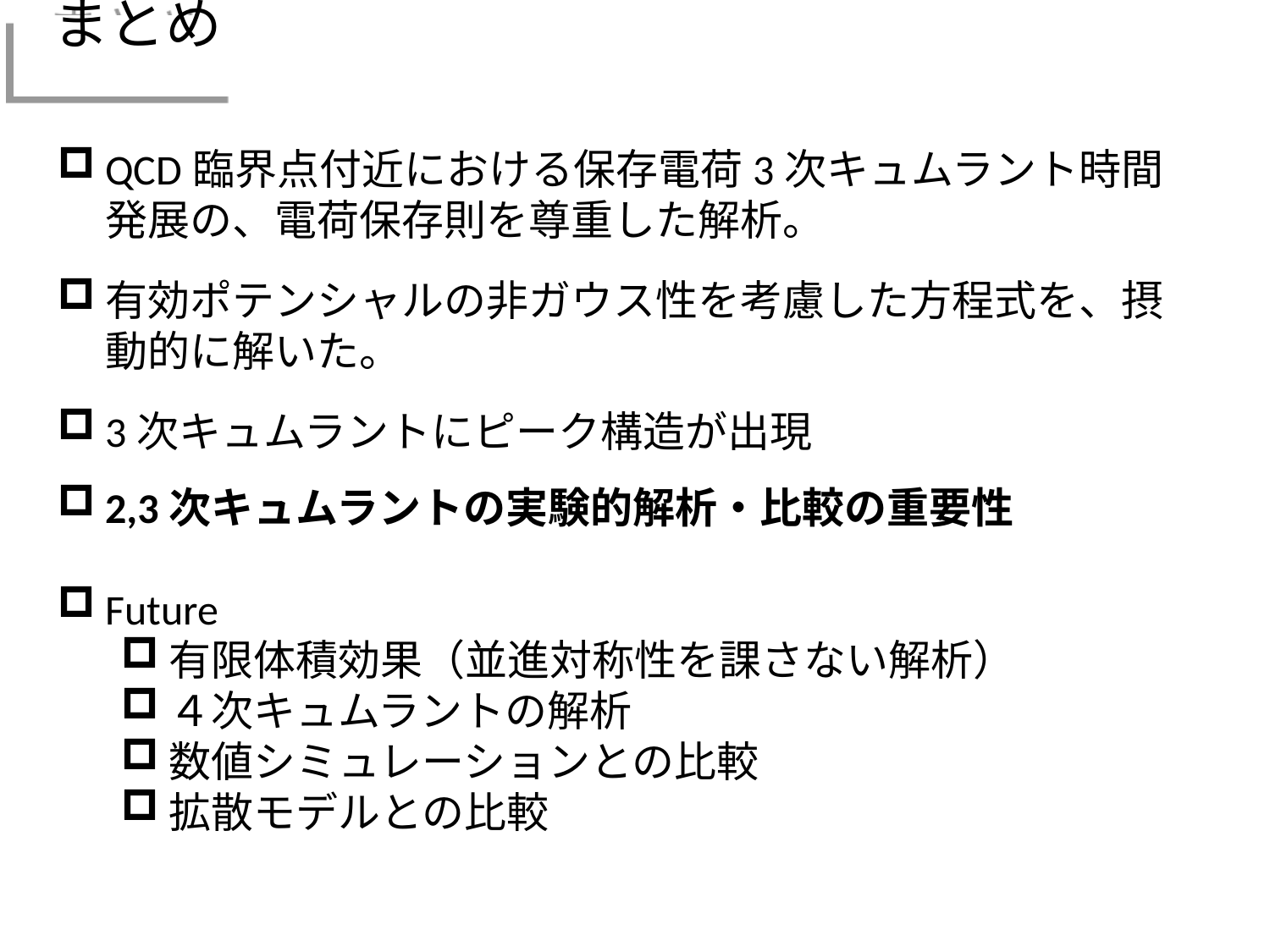

# まとめ
QCD臨界点付近における保存電荷3次キュムラント時間発展の、電荷保存則を尊重した解析。

有効ポテンシャルの非ガウス性を考慮した方程式を、摂動的に解いた。

3次キュムラントにピーク構造が出現

2,3次キュムラントの実験的解析・比較の重要性

Future
有限体積効果（並進対称性を課さない解析）
４次キュムラントの解析
数値シミュレーションとの比較
拡散モデルとの比較